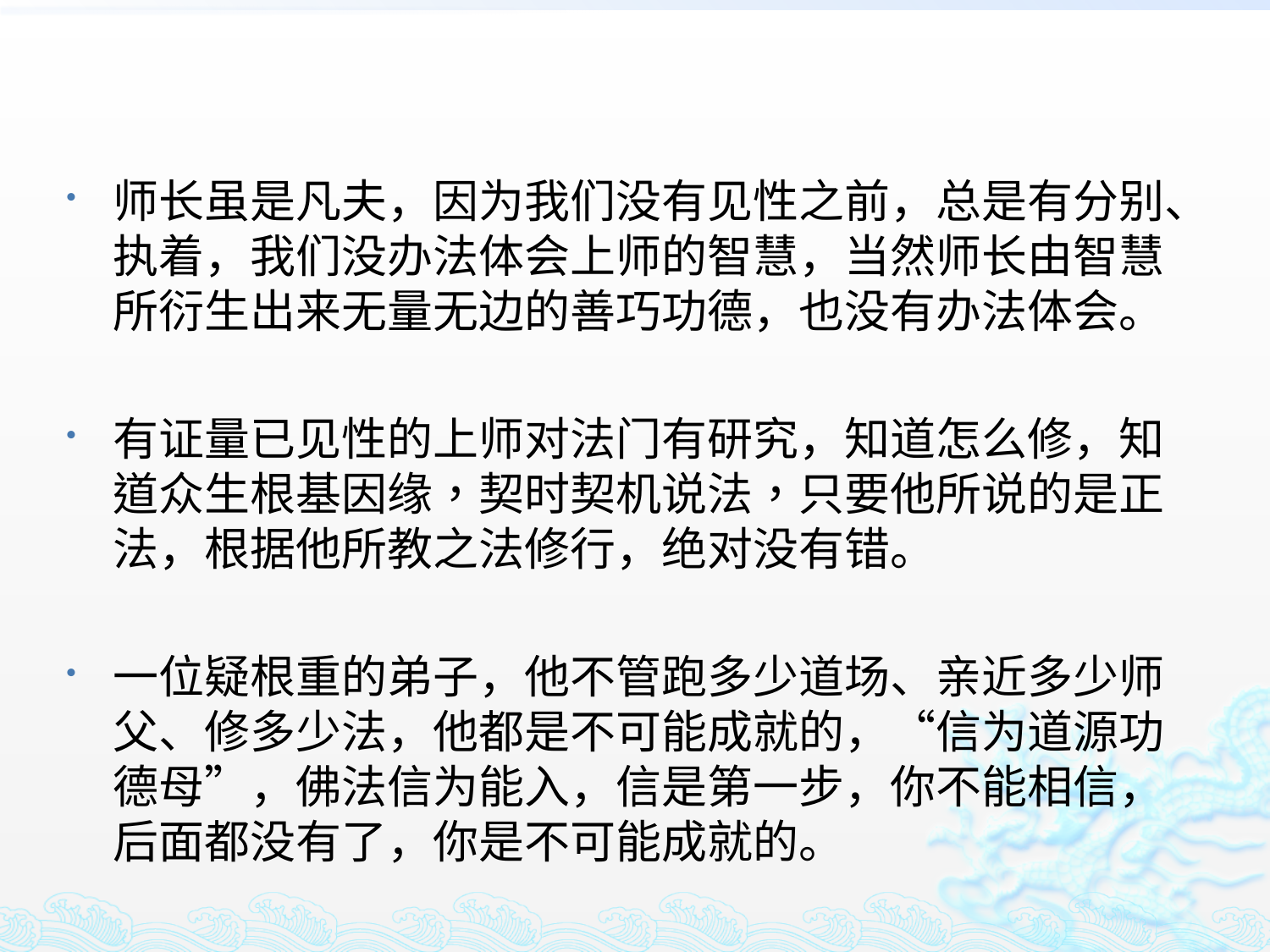

师长虽是凡夫，因为我们没有见性之前，总是有分别、执着，我们没办法体会上师的智慧，当然师长由智慧所衍生出来无量无边的善巧功德，也没有办法体会。

有证量已见性的上师对法门有研究，知道怎么修，知道众生根基因缘，契时契机说法，只要他所说的是正法，根据他所教之法修行，绝对没有错。

一位疑根重的弟子，他不管跑多少道场、亲近多少师父、修多少法，他都是不可能成就的，“信为道源功德母”，佛法信为能入，信是第一步，你不能相信，后面都没有了，你是不可能成就的。